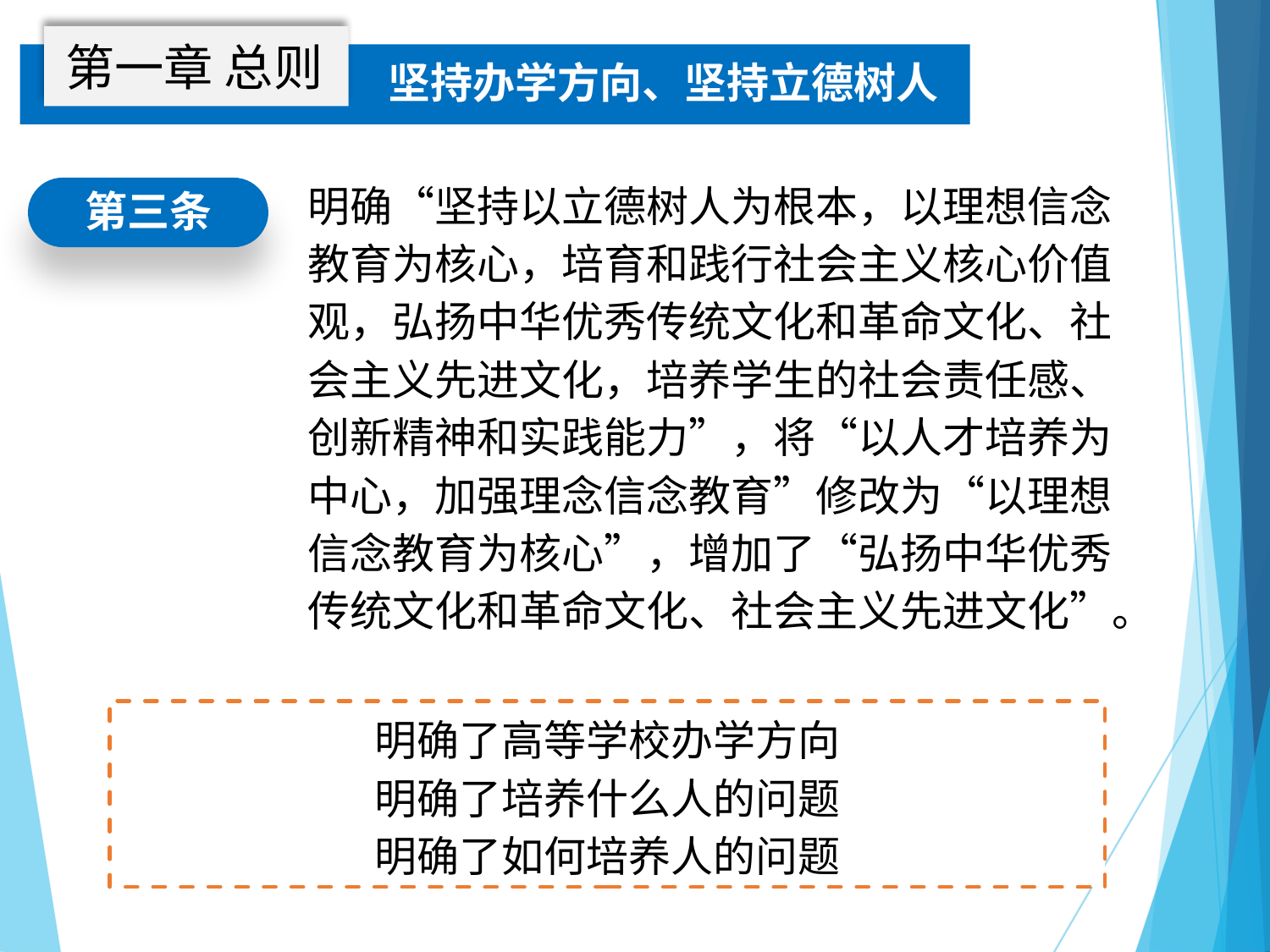

第一章 总则
坚持办学方向、坚持立德树人
明确“坚持以立德树人为根本，以理想信念教育为核心，培育和践行社会主义核心价值观，弘扬中华优秀传统文化和革命文化、社会主义先进文化，培养学生的社会责任感、创新精神和实践能力”，将“以人才培养为中心，加强理念信念教育”修改为“以理想信念教育为核心”，增加了“弘扬中华优秀传统文化和革命文化、社会主义先进文化”。
第三条

明确了高等学校办学方向
明确了培养什么人的问题
明确了如何培养人的问题